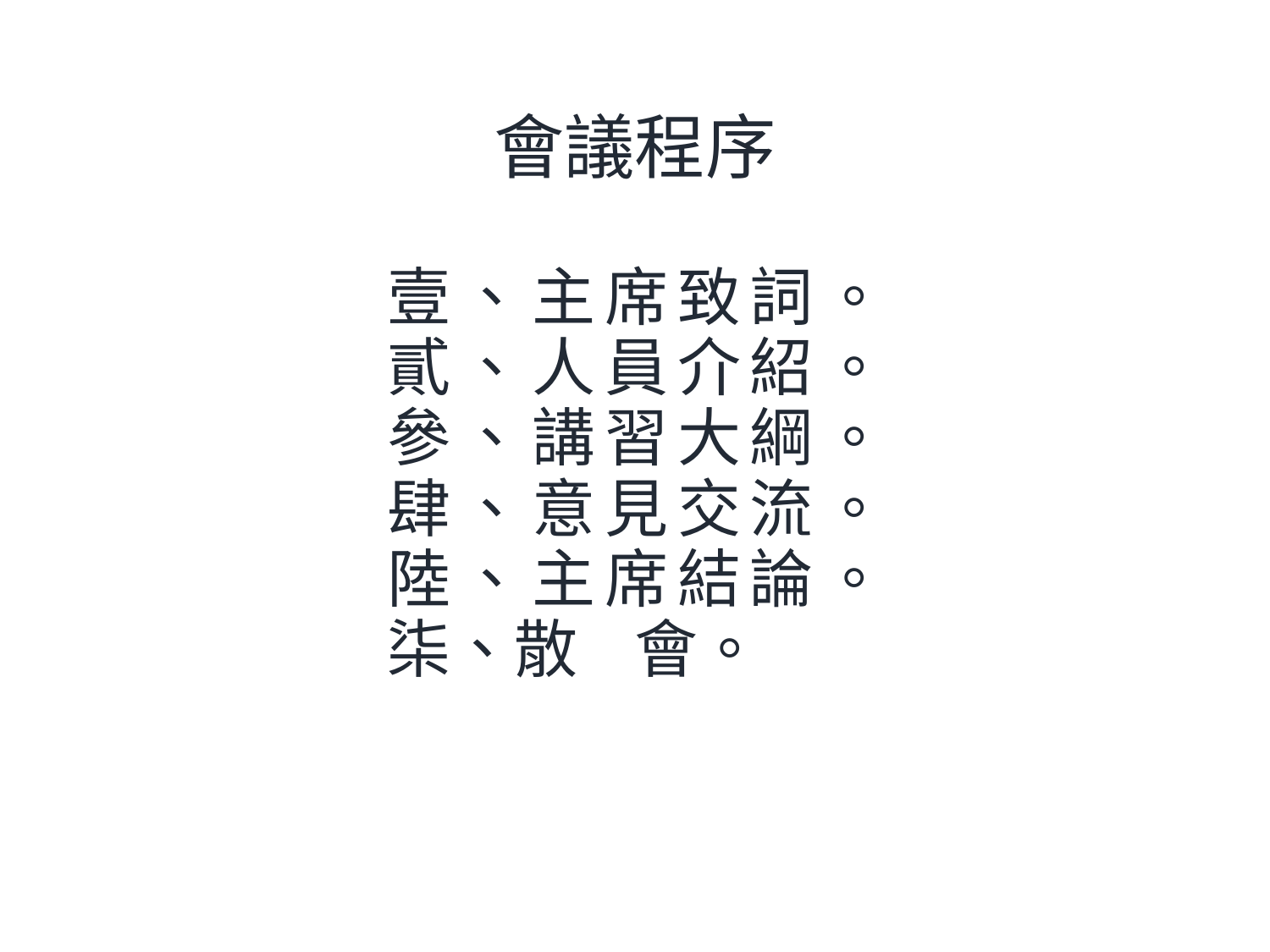

會議程序
壹、主席致詞。
貳、人員介紹。
參、講習大綱。
肆、意見交流。
陸、主席結論。
柒、散    會。